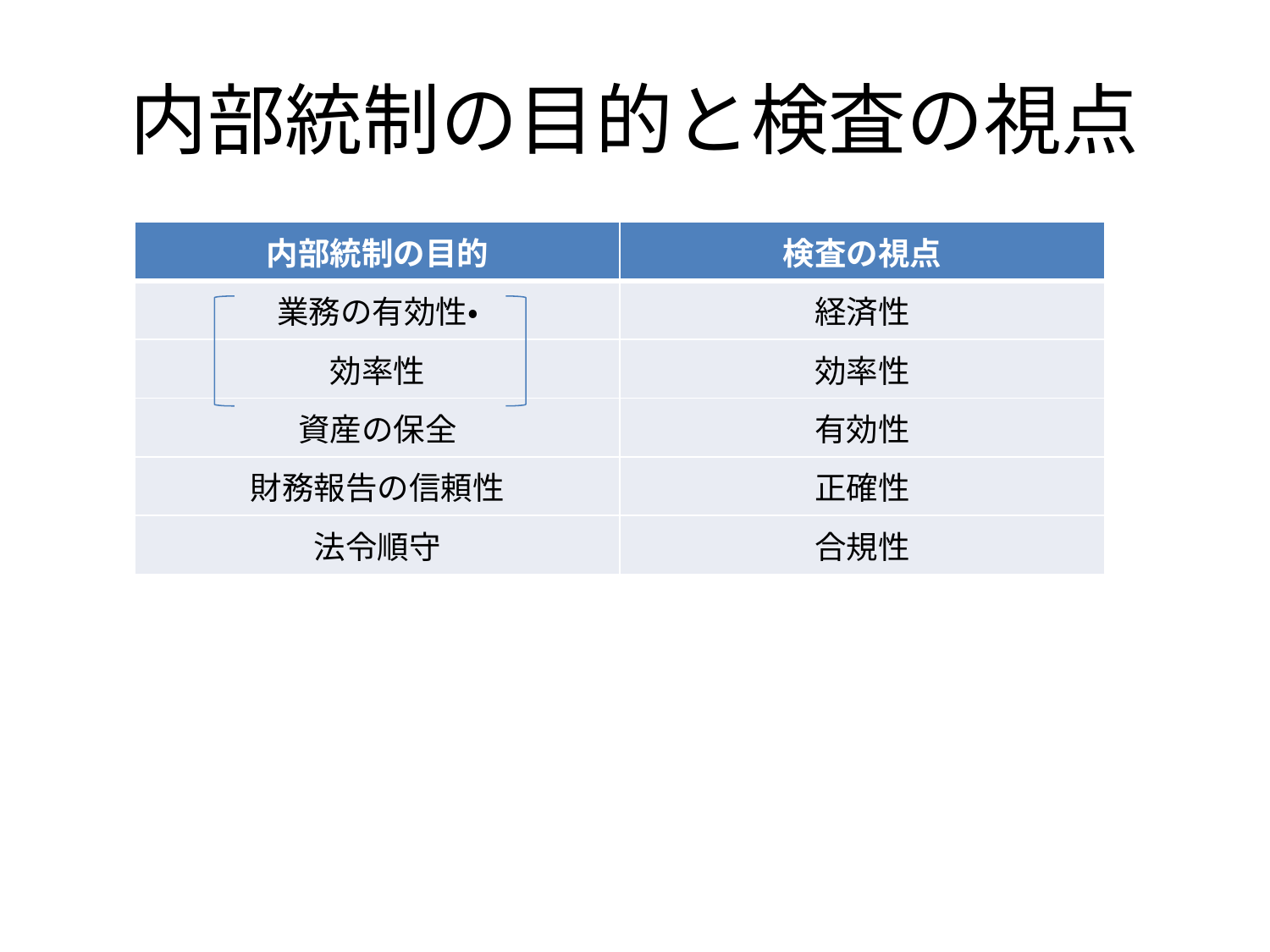

# 内部統制の目的と検査の視点
| 内部統制の目的 | 検査の視点 |
| --- | --- |
| 業務の有効性・ | 経済性 |
| 効率性 | 効率性 |
| 資産の保全 | 有効性 |
| 財務報告の信頼性 | 正確性 |
| 法令順守 | 合規性 |